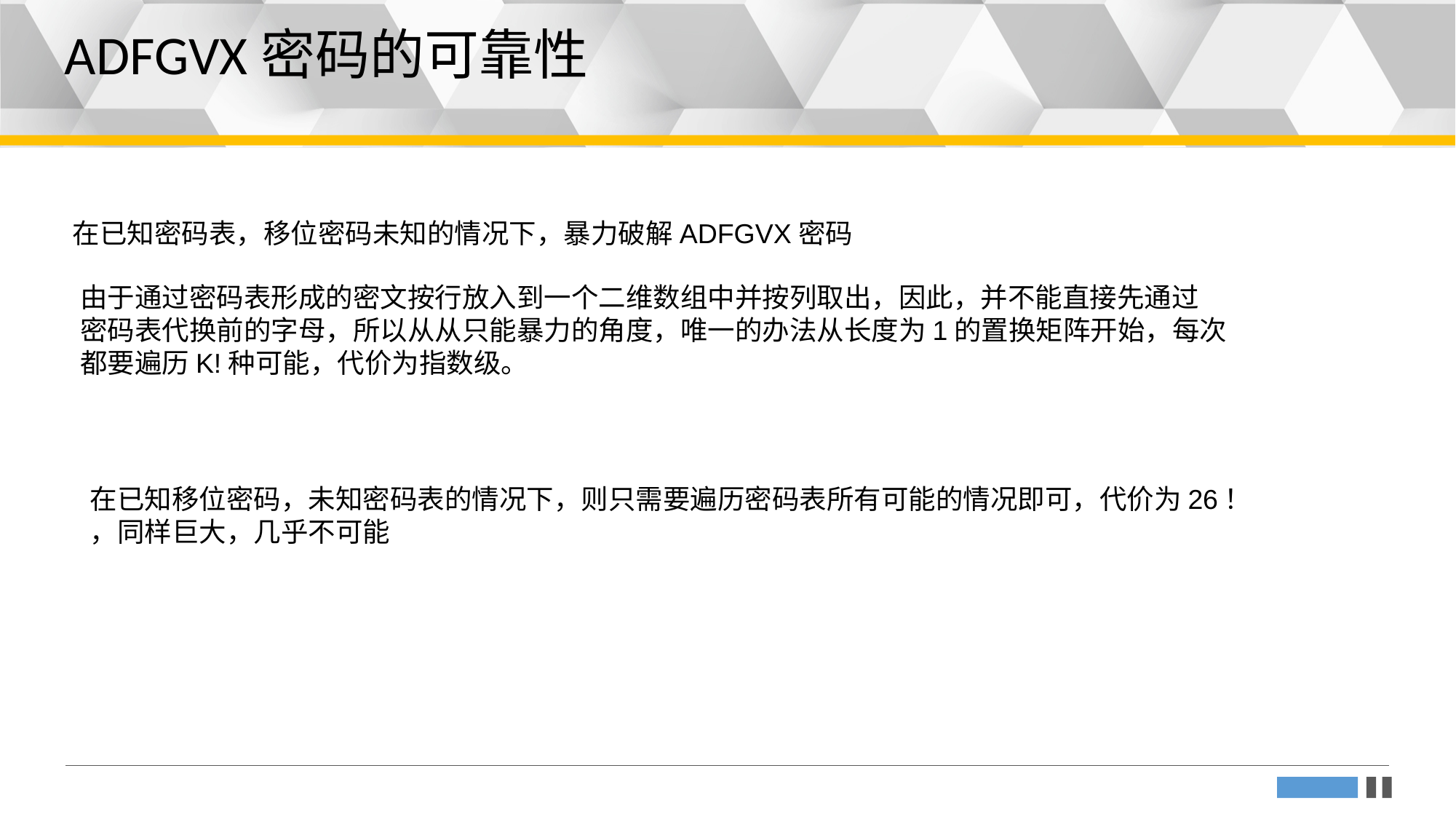

ADFGVX密码的可靠性
在已知密码表，移位密码未知的情况下，暴力破解ADFGVX密码
由于通过密码表形成的密文按行放入到一个二维数组中并按列取出，因此，并不能直接先通过
密码表代换前的字母，所以从从只能暴力的角度，唯一的办法从长度为1的置换矩阵开始，每次
都要遍历K!种可能，代价为指数级。
在已知移位密码，未知密码表的情况下，则只需要遍历密码表所有可能的情况即可，代价为26！
，同样巨大，几乎不可能